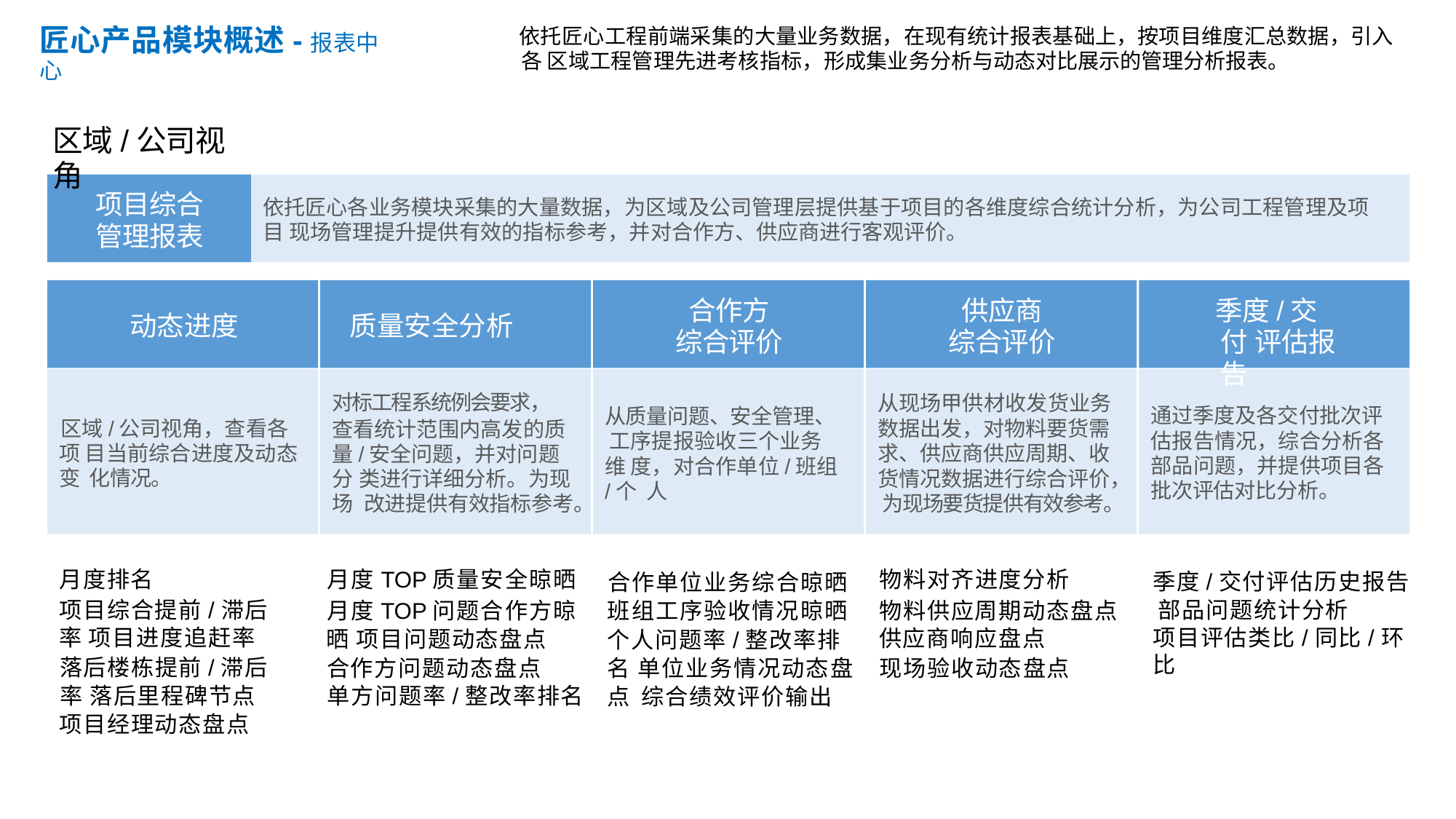

匠心产品模块概述-报表中心

依托匠心工程前端采集的大量业务数据，在现有统计报表基础上，按项目维度汇总数据，引入各 区域工程管理先进考核指标，形成集业务分析与动态对比展示的管理分析报表。

区域/公司视角

项目综合 管理报表

依托匠心各业务模块采集的大量数据，为区域及公司管理层提供基于项目的各维度综合统计分析，为公司工程管理及项目 现场管理提升提供有效的指标参考，并对合作方、供应商进行客观评价。

合作方   综合评价

供应商   综合评价

季度/交付 评估报告

动态进度                  质量安全分析

对标工程系统例会要求，
查看统计范围内高发的质  量/安全问题，并对问题分 类进行详细分析。为现场  改进提供有效指标参考。

从现场甲供材收发货业务    数据出发，对物料要货需    求、供应商供应周期、收    货情况数据进行综合评价， 为现场要货提供有效参考。

从质量问题、安全管理、  工序提报验收三个业务维 度，对合作单位/班组/个  人

通过季度及各交付批次评 估报告情况，综合分析各 部品问题，并提供项目各 批次评估对比分析。

区域/公司视角，查看各项 目当前综合进度及动态变  化情况。

月度排名
项目综合提前/滞后率 项目进度追赶率
落后楼栋提前/滞后率 落后里程碑节点
项目经理动态盘点

月度TOP质量安全晾晒
月度TOP问题合作方晾晒 项目问题动态盘点
合作方问题动态盘点
单方问题率/整改率排名

合作单位业务综合晾晒  班组工序验收情况晾晒  个人问题率/整改率排名 单位业务情况动态盘点  综合绩效评价输出

物料对齐进度分析
物料供应周期动态盘点 供应商响应盘点
现场验收动态盘点

季度/交付评估历史报告  部品问题统计分析
项目评估类比/同比/环比